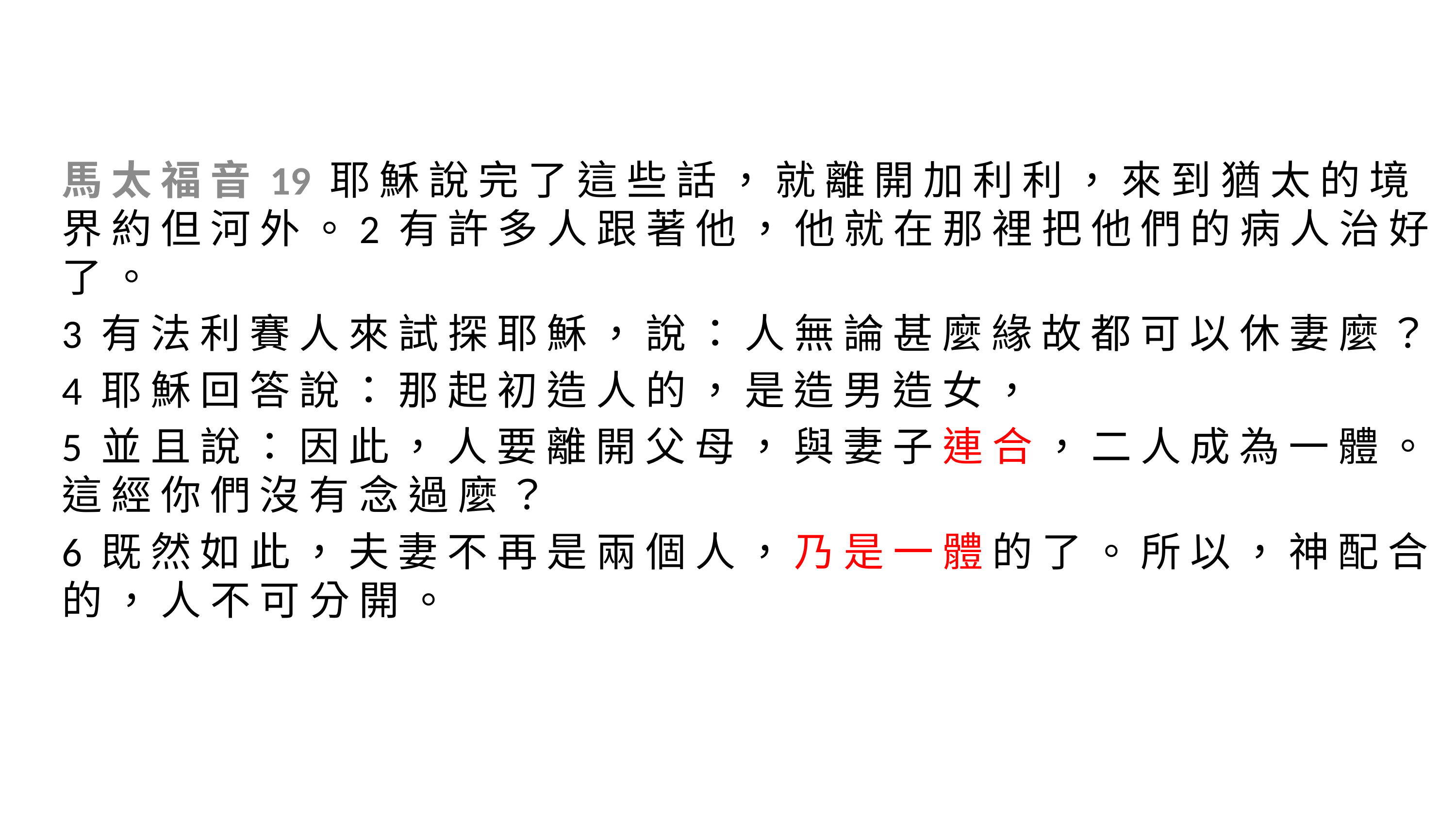

#
馬 太 福 音 19 耶 穌 說 完 了 這 些 話 ， 就 離 開 加 利 利 ， 來 到 猶 太 的 境 界 約 但 河 外 。2 有 許 多 人 跟 著 他 ， 他 就 在 那 裡 把 他 們 的 病 人 治 好 了 。
3 有 法 利 賽 人 來 試 探 耶 穌 ， 說 ： 人 無 論 甚 麼 緣 故 都 可 以 休 妻 麼 ？
4 耶 穌 回 答 說 ： 那 起 初 造 人 的 ， 是 造 男 造 女 ，
5 並 且 說 ： 因 此 ， 人 要 離 開 父 母 ， 與 妻 子 連 合 ， 二 人 成 為 一 體 。 這 經 你 們 沒 有 念 過 麼 ？
6 既 然 如 此 ， 夫 妻 不 再 是 兩 個 人 ， 乃 是 一 體 的 了 。 所 以 ， 神 配 合 的 ， 人 不 可 分 開 。